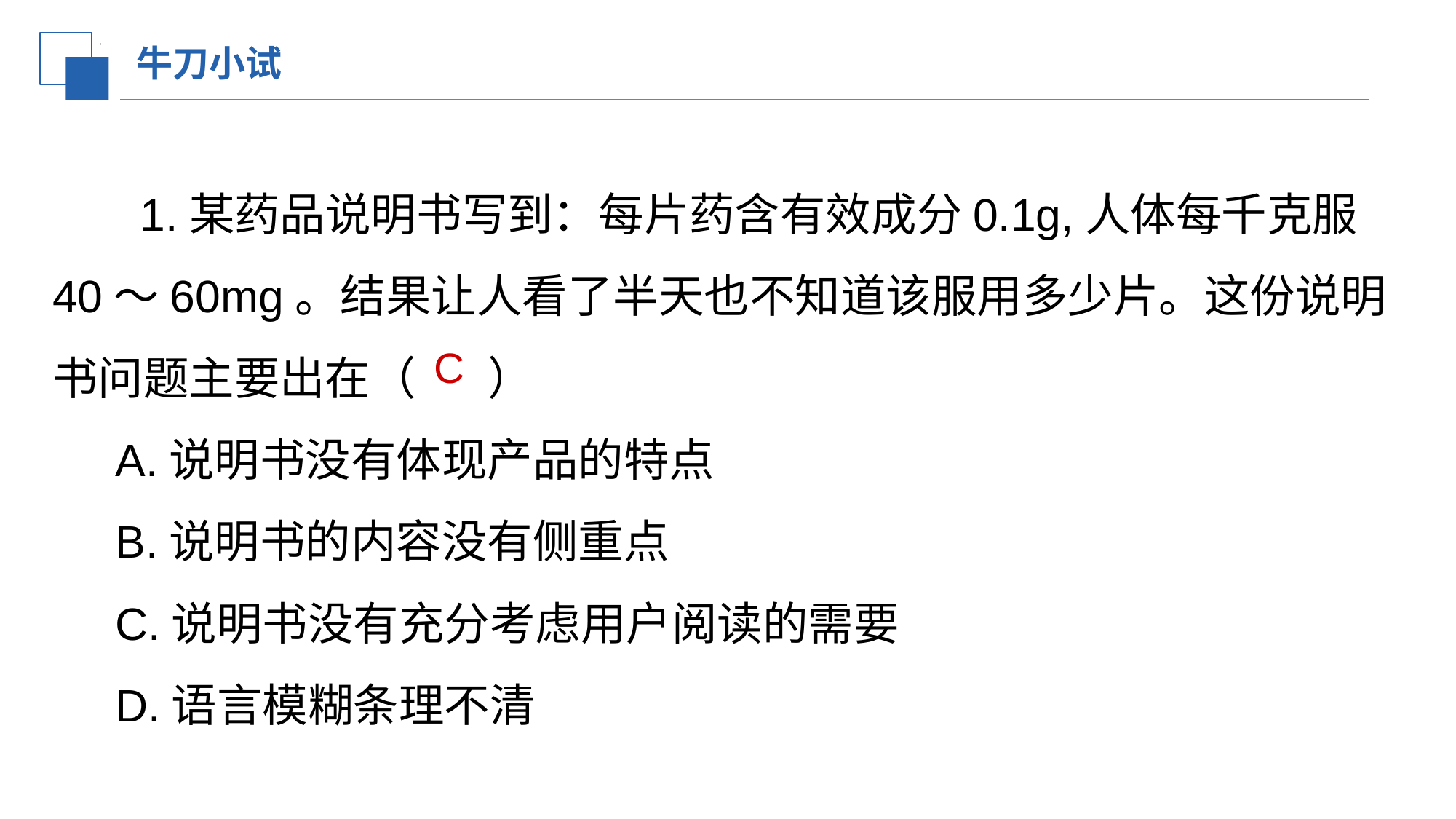

牛刀小试
       1.某药品说明书写到：每片药含有效成分0.1g,人体每千克服40～60mg。结果让人看了半天也不知道该服用多少片。这份说明书问题主要出在（       ）
     A.说明书没有体现产品的特点
     B.说明书的内容没有侧重点
     C.说明书没有充分考虑用户阅读的需要
     D.语言模糊条理不清
C